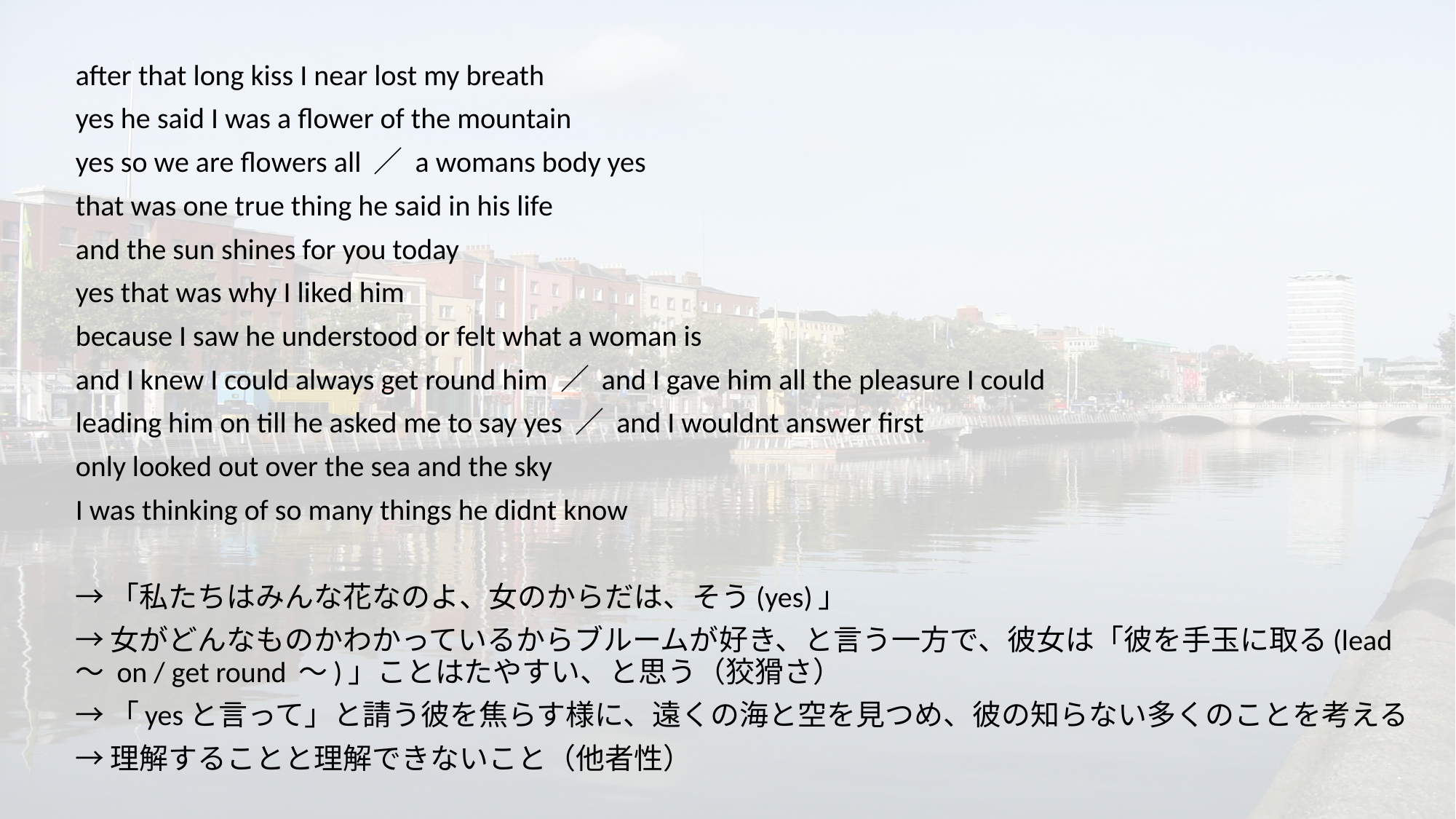

after that long kiss I near lost my breath
yes he said I was a flower of the mountain
yes so we are flowers all ／ a womans body yes
that was one true thing he said in his life
and the sun shines for you today
yes that was why I liked him
because I saw he understood or felt what a woman is
and I knew I could always get round him ／ and I gave him all the pleasure I could
leading him on till he asked me to say yes ／ and I wouldnt answer first
only looked out over the sea and the sky
I was thinking of so many things he didnt know

→「私たちはみんな花なのよ、女のからだは、そう(yes)」
→女がどんなものかわかっているからブルームが好き、と言う一方で、彼女は「彼を手玉に取る(lead ～ on / get round ～)」ことはたやすい、と思う（狡猾さ）
→「yesと言って」と請う彼を焦らす様に、遠くの海と空を見つめ、彼の知らない多くのことを考える
→理解することと理解できないこと（他者性）